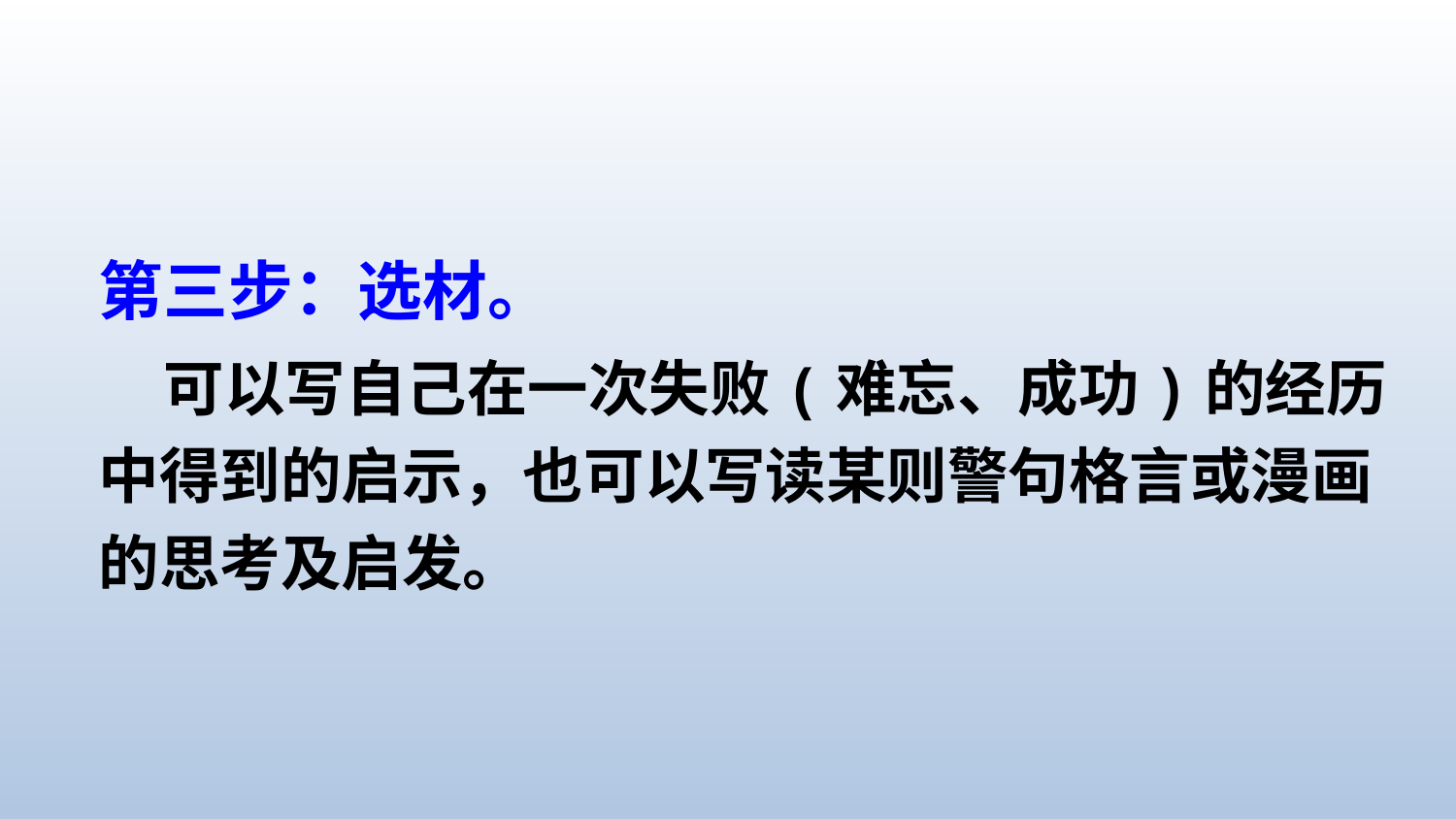

第三步：选材。
    可以写自己在一次失败(难忘、成功)的经历中得到的启示，也可以写读某则警句格言或漫画的思考及启发。